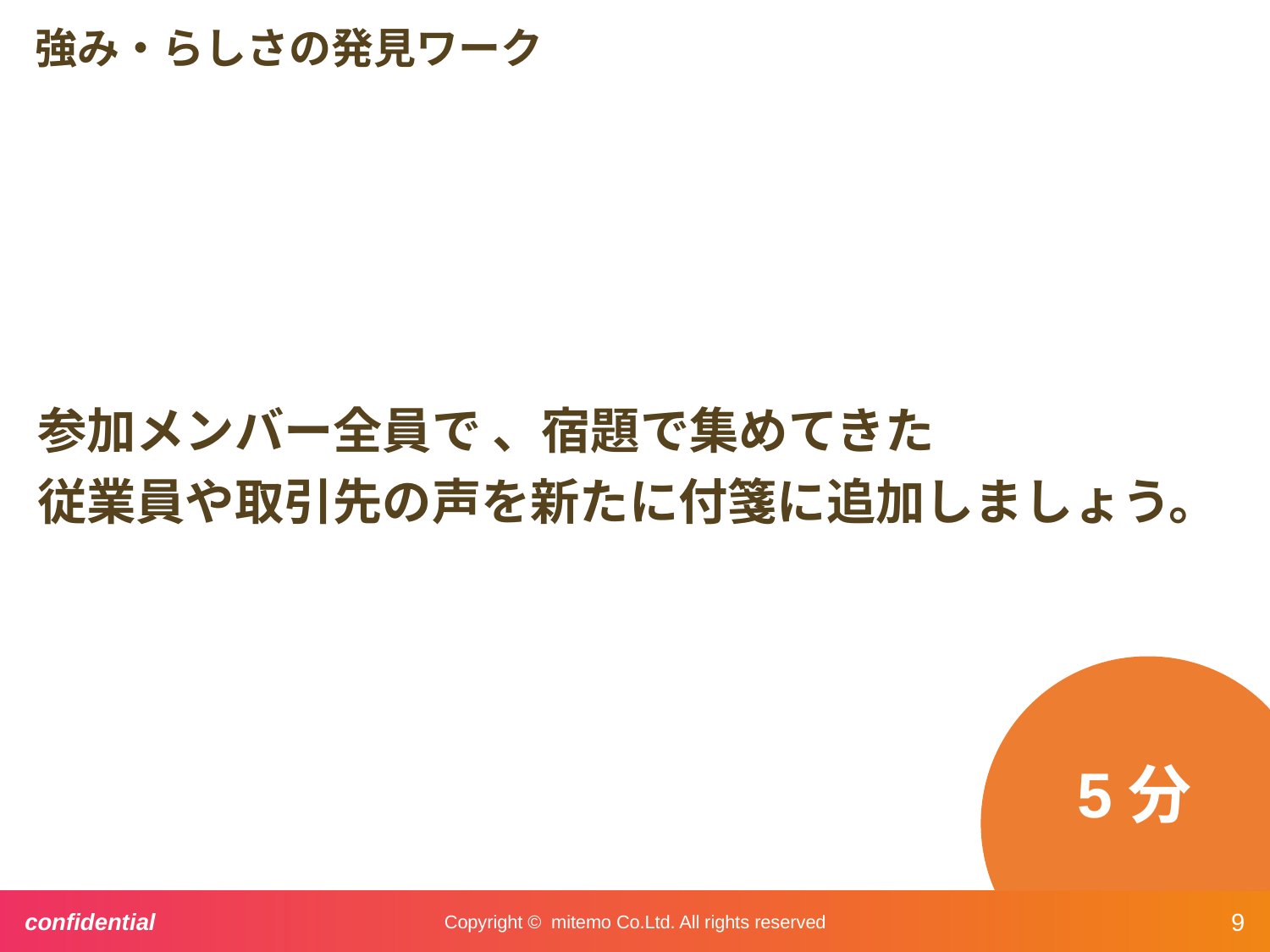

# 強み・らしさの発見ワーク
参加メンバー全員で 、宿題で集めてきた
従業員や取引先の声を新たに付箋に追加しましょう。

5分